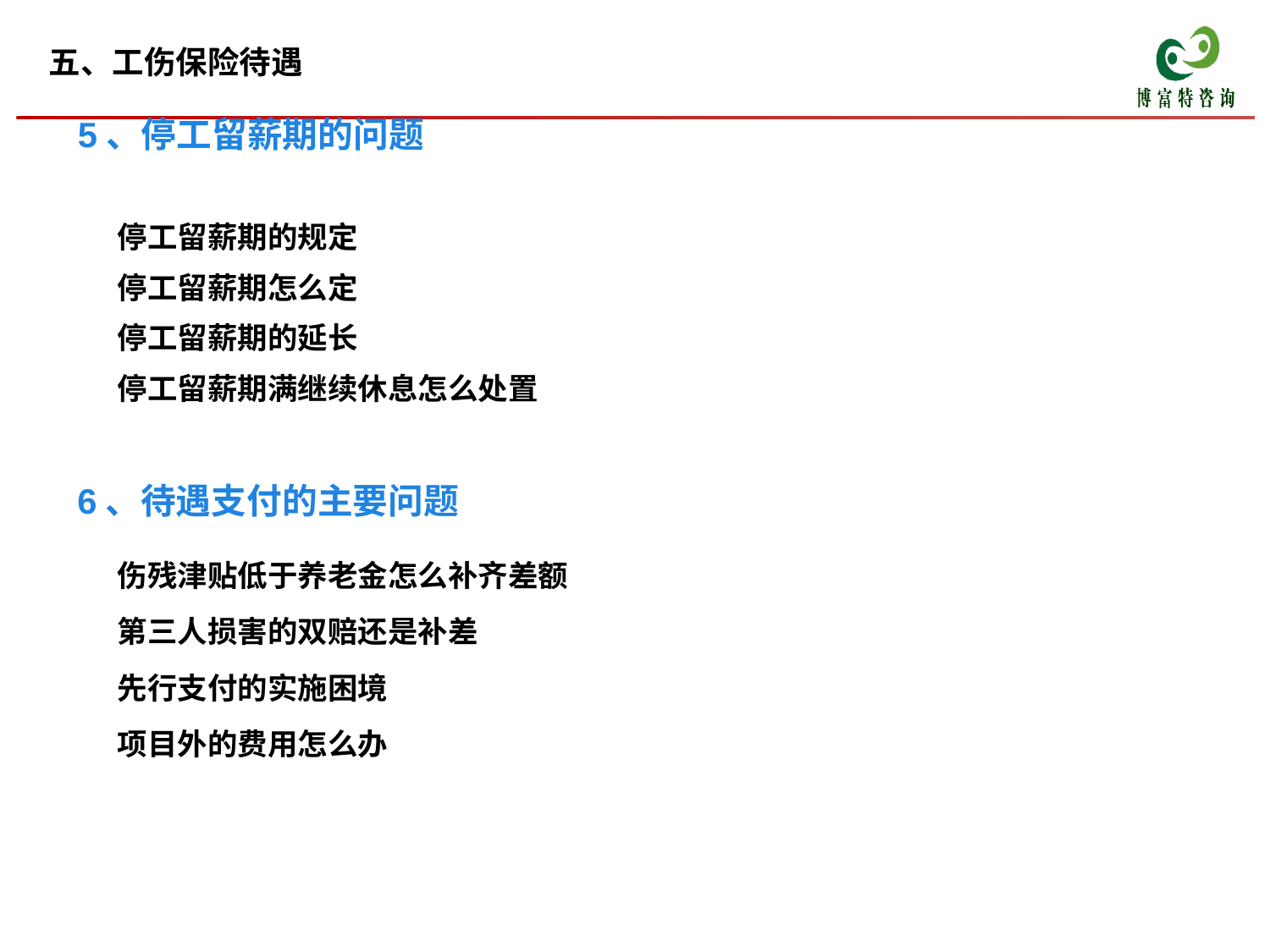

五、工伤保险待遇
5、停工留薪期的问题
停工留薪期的规定
停工留薪期怎么定
停工留薪期的延长
停工留薪期满继续休息怎么处置
6、待遇支付的主要问题
伤残津贴低于养老金怎么补齐差额
第三人损害的双赔还是补差
先行支付的实施困境
项目外的费用怎么办